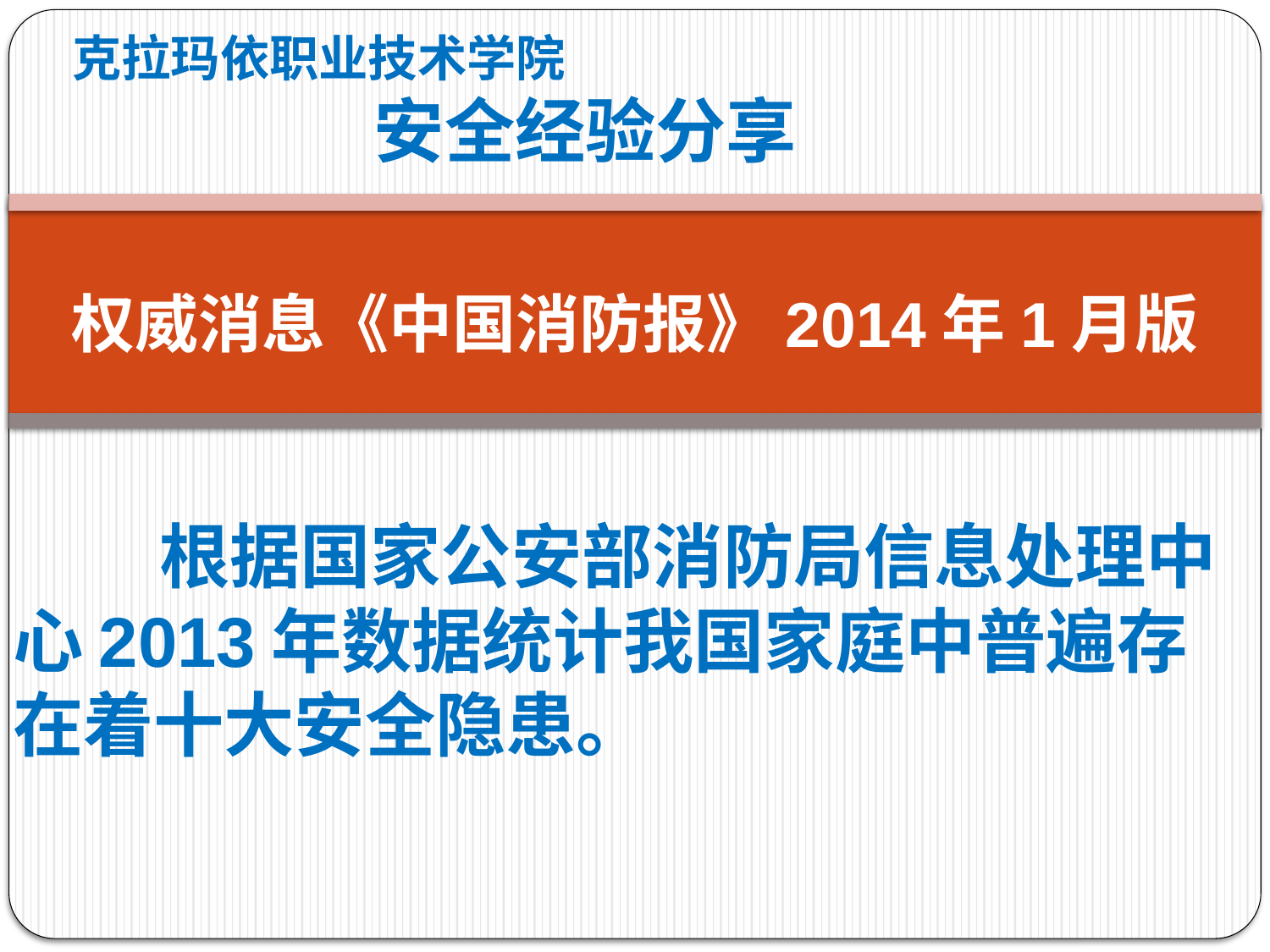

# 克拉玛依职业技术学院 安全经验分享
权威消息《中国消防报》2014年1月版
          根据国家公安部消防局信息处理中心2013年数据统计我国家庭中普遍存在着十大安全隐患。